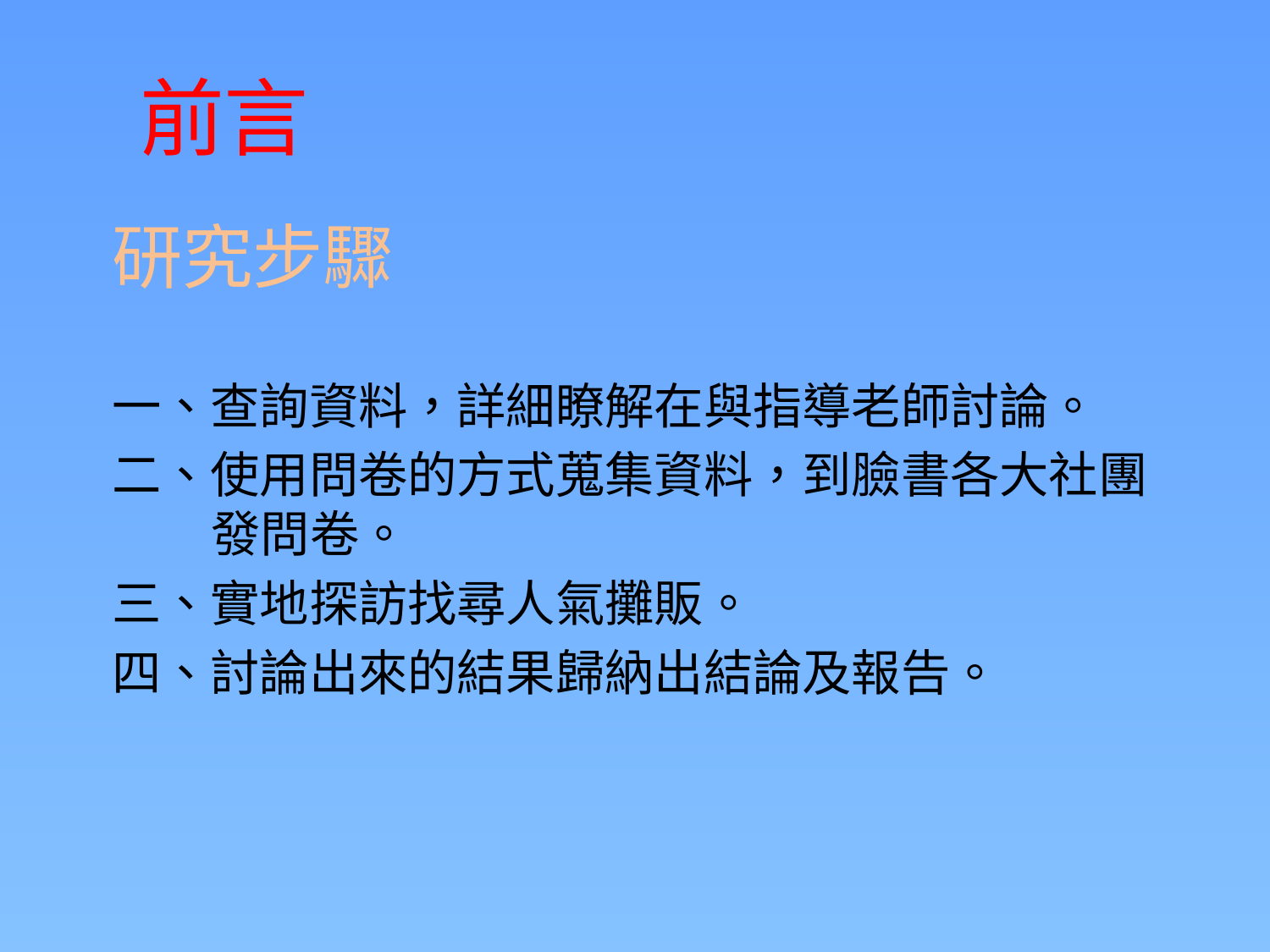

# 前言
研究步驟
一、查詢資料，詳細瞭解在與指導老師討論。
二、使用問卷的方式蒐集資料，到臉書各大社團發問卷。
三、實地探訪找尋人氣攤販。
四、討論出來的結果歸納出結論及報告。